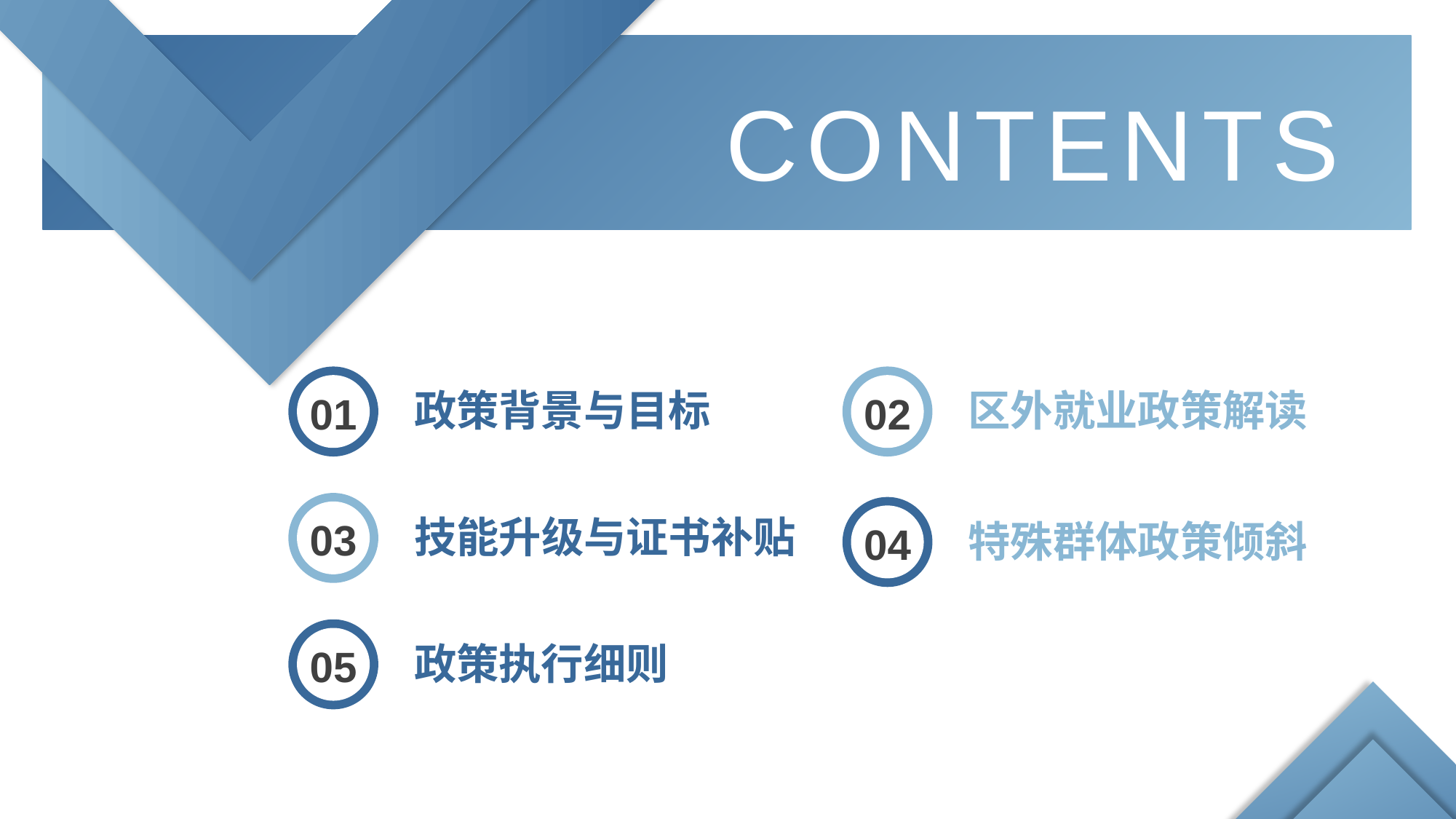

CONTENTS

01
02
政策背景与目标
区外就业政策解读

03
技能升级与证书补贴
04
特殊群体政策倾斜

05
政策执行细则